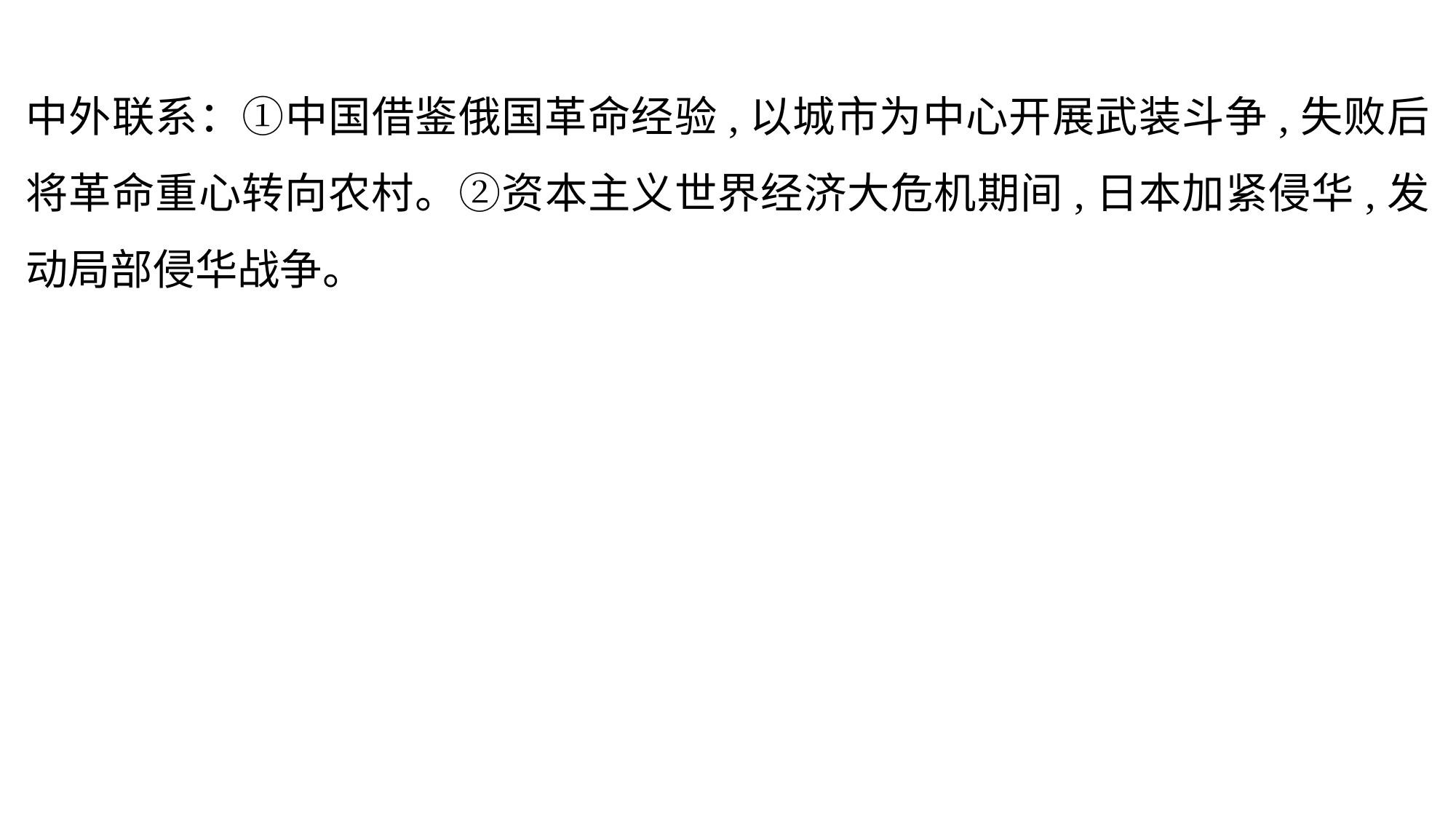

中外联系：①中国借鉴俄国革命经验,以城市为中心开展武装斗争,失败后将革命重心转向农村。②资本主义世界经济大危机期间,日本加紧侵华,发动局部侵华战争。